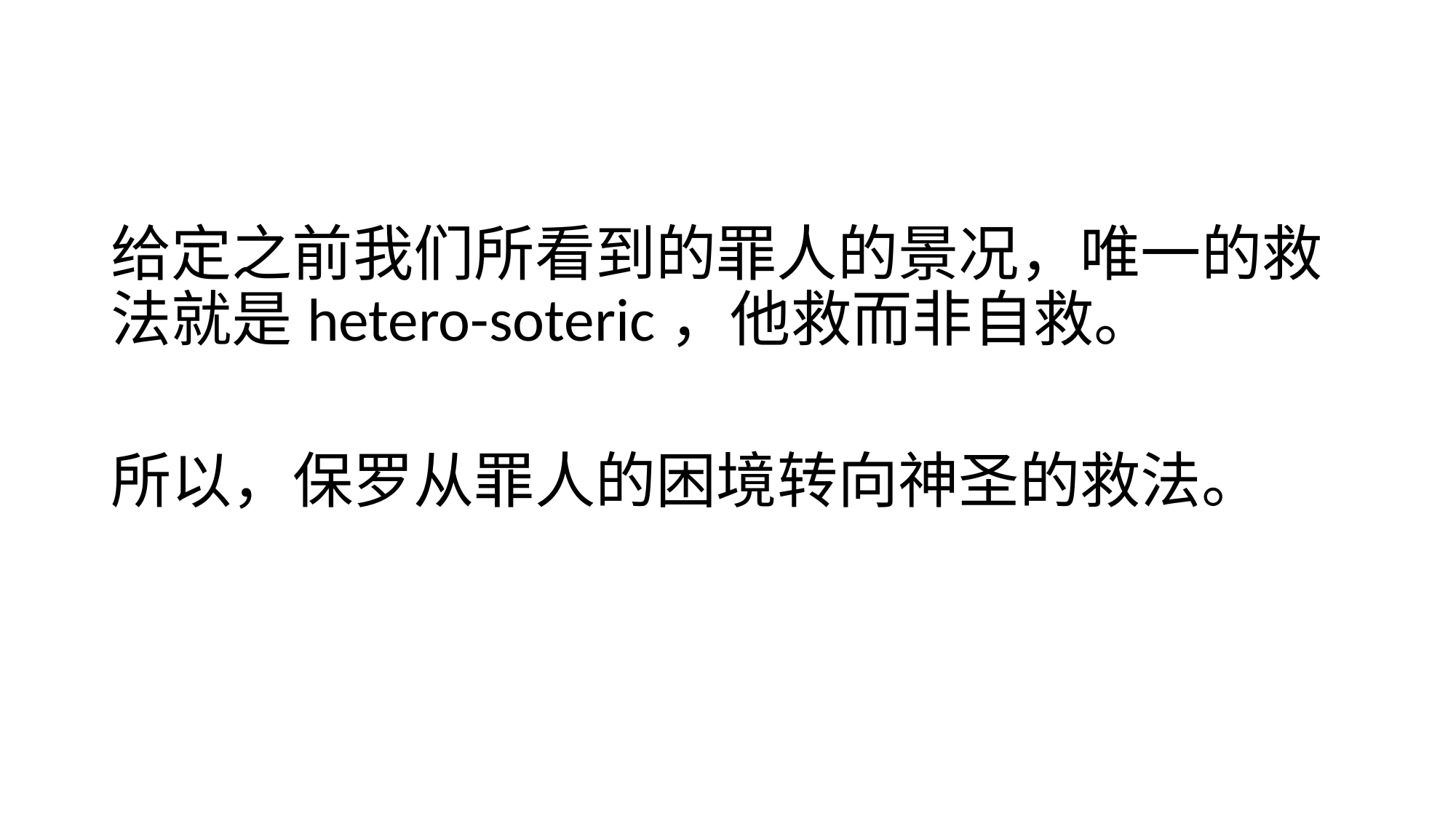

#
给定之前我们所看到的罪人的景况，唯一的救法就是hetero-soteric，他救而非自救。

所以，保罗从罪人的困境转向神圣的救法。